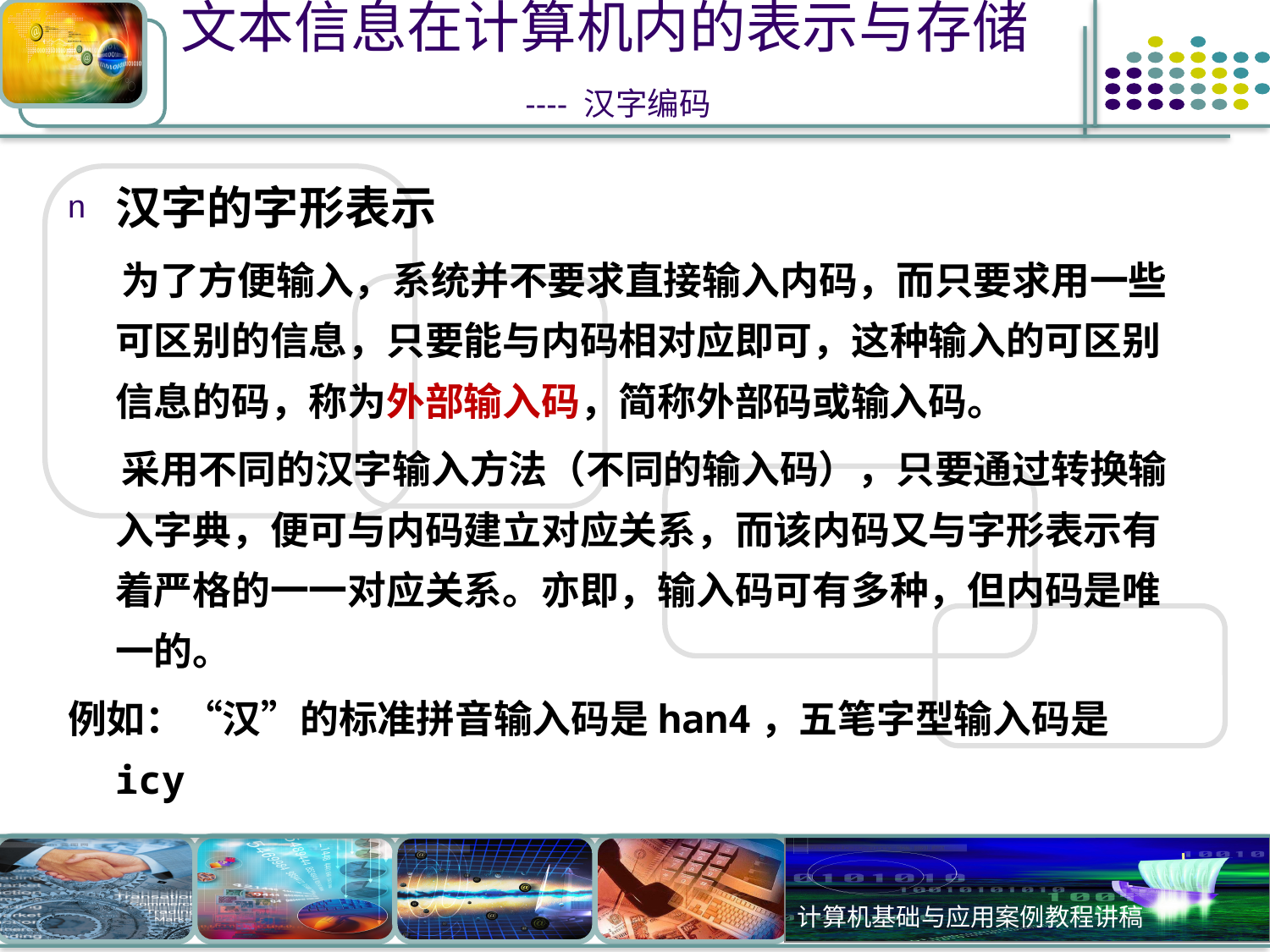

# 文本信息在计算机内的表示与存储 ---- 汉字编码
汉字的字形表示
     为了方便输入，系统并不要求直接输入内码，而只要求用一些可区别的信息，只要能与内码相对应即可，这种输入的可区别信息的码，称为外部输入码，简称外部码或输入码。
     采用不同的汉字输入方法（不同的输入码），只要通过转换输入字典，便可与内码建立对应关系，而该内码又与字形表示有着严格的一一对应关系。亦即，输入码可有多种，但内码是唯一的。
例如：“汉”的标准拼音输入码是han4，五笔字型输入码是icy